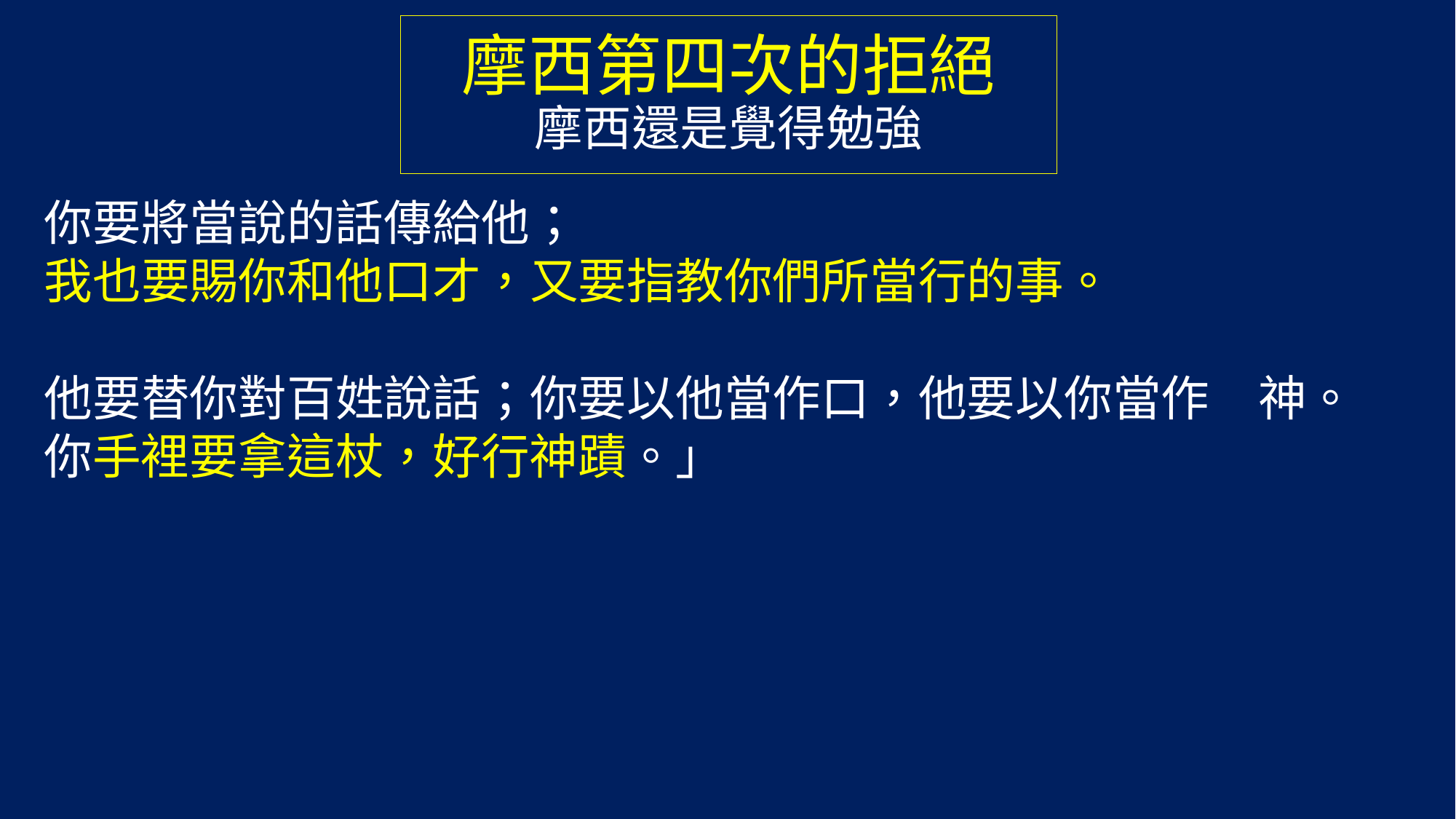

# 摩西第四次的拒絕 摩西還是覺得勉強
你要將當說的話傳給他；
我也要賜你和他口才，又要指教你們所當行的事。

他要替你對百姓說話；你要以他當作口，他要以你當作　神。
你手裡要拿這杖，好行神蹟。」